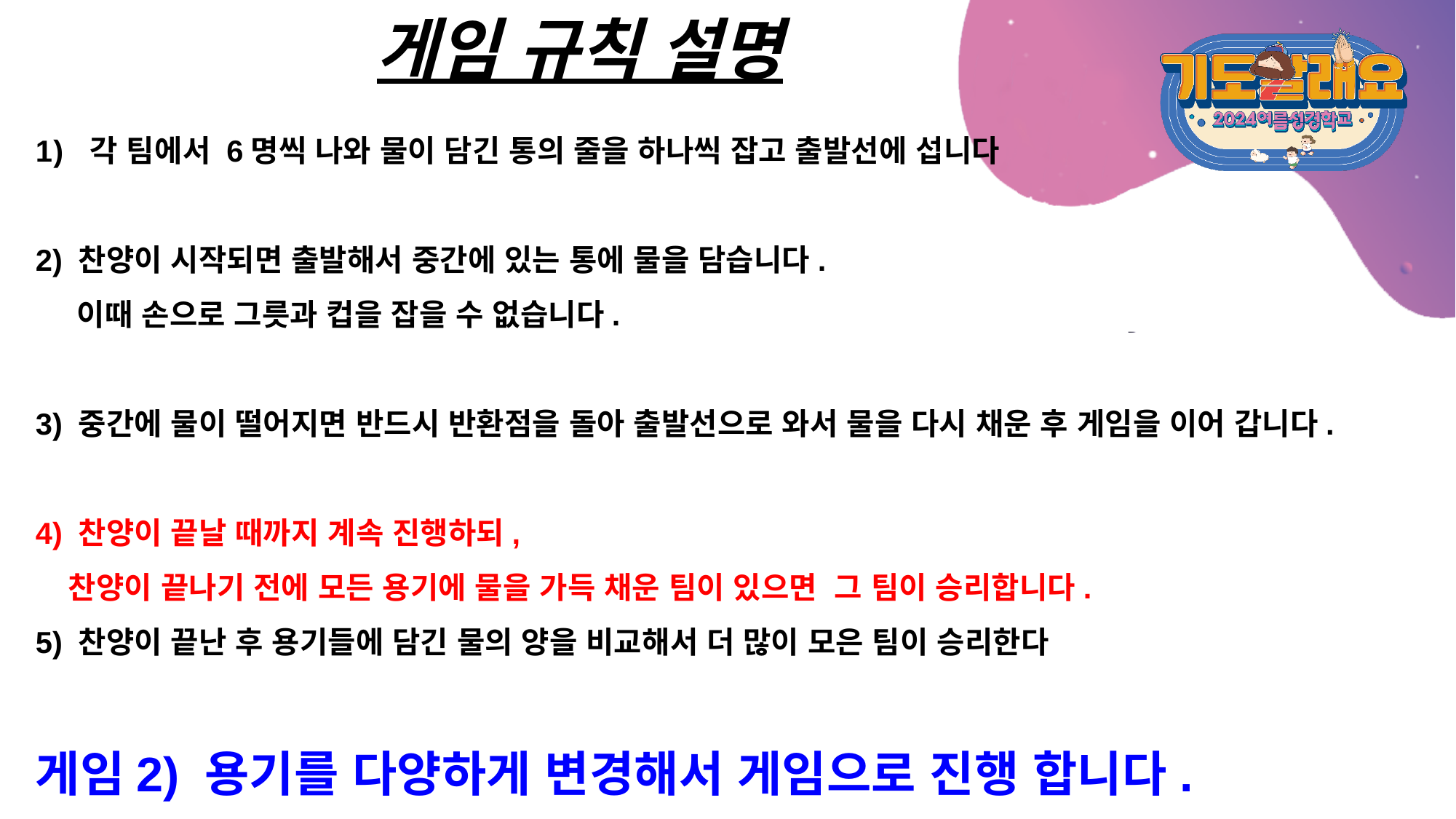

게임 규칙 설명
각 팀에서 6명씩 나와 물이 담긴 통의 줄을 하나씩 잡고 출발선에 섭니다

2) 찬양이 시작되면 출발해서 중간에 있는 통에 물을 담습니다.
    이때 손으로 그릇과 컵을 잡을 수 없습니다.

3) 중간에 물이 떨어지면 반드시 반환점을 돌아 출발선으로 와서 물을 다시 채운 후 게임을 이어 갑니다.

4) 찬양이 끝날 때까지 계속 진행하되,
   찬양이 끝나기 전에 모든 용기에 물을 가득 채운 팀이 있으면  그 팀이 승리합니다.
5) 찬양이 끝난 후 용기들에 담긴 물의 양을 비교해서 더 많이 모은 팀이 승리한다

게임2) 용기를 다양하게 변경해서 게임으로 진행 합니다.